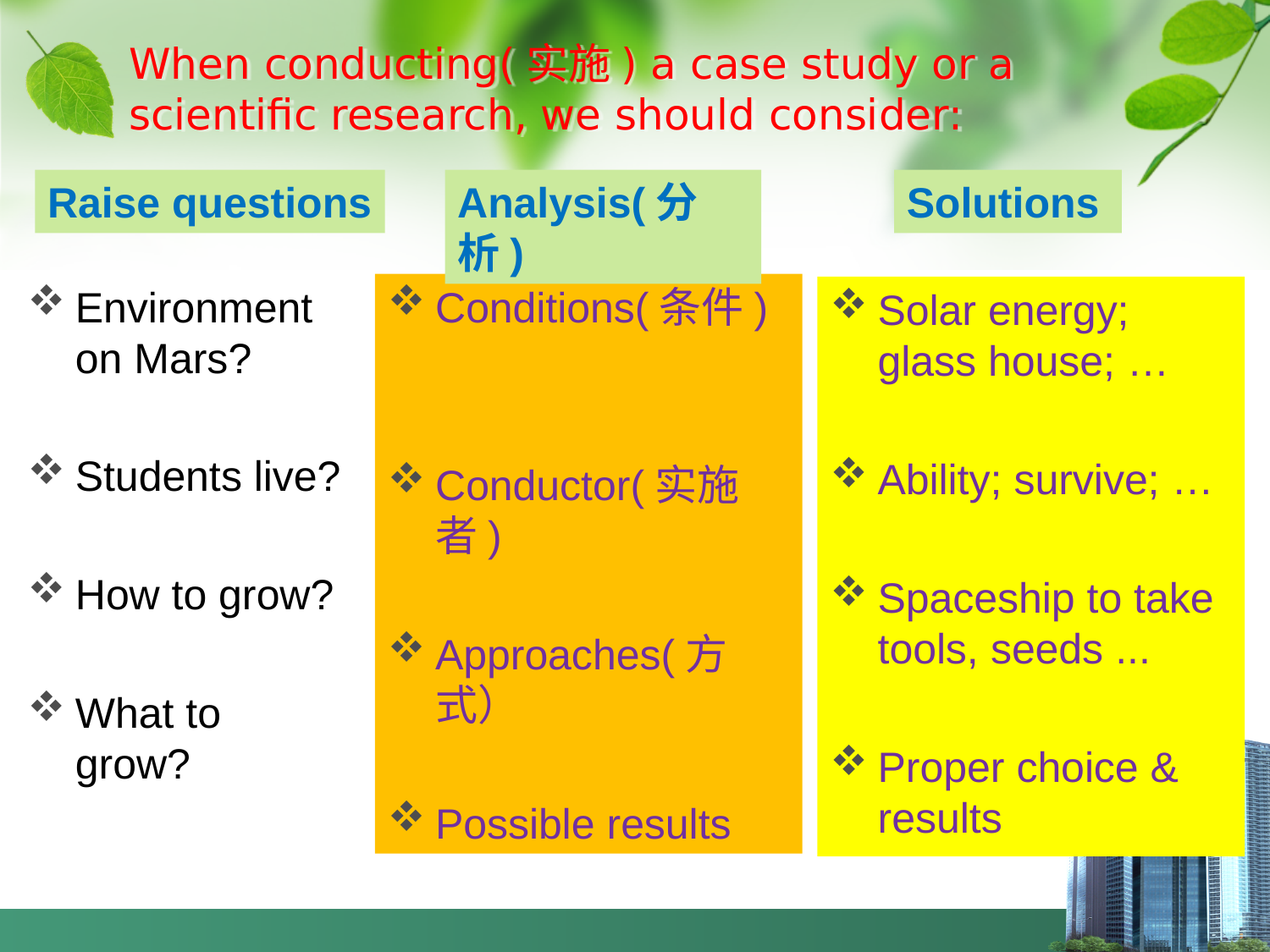

# When conducting(实施) a case study or a scientific research, we should consider:
Raise questions
Analysis(分析)
Solutions
Environment on Mars?

Students live?

How to grow?

What to grow?
Conditions(条件)

Conductor(实施者)

Approaches(方式）

Possible results
Solar energy; glass house; …

Ability; survive; …

Spaceship to take tools, seeds ...

Proper choice & results